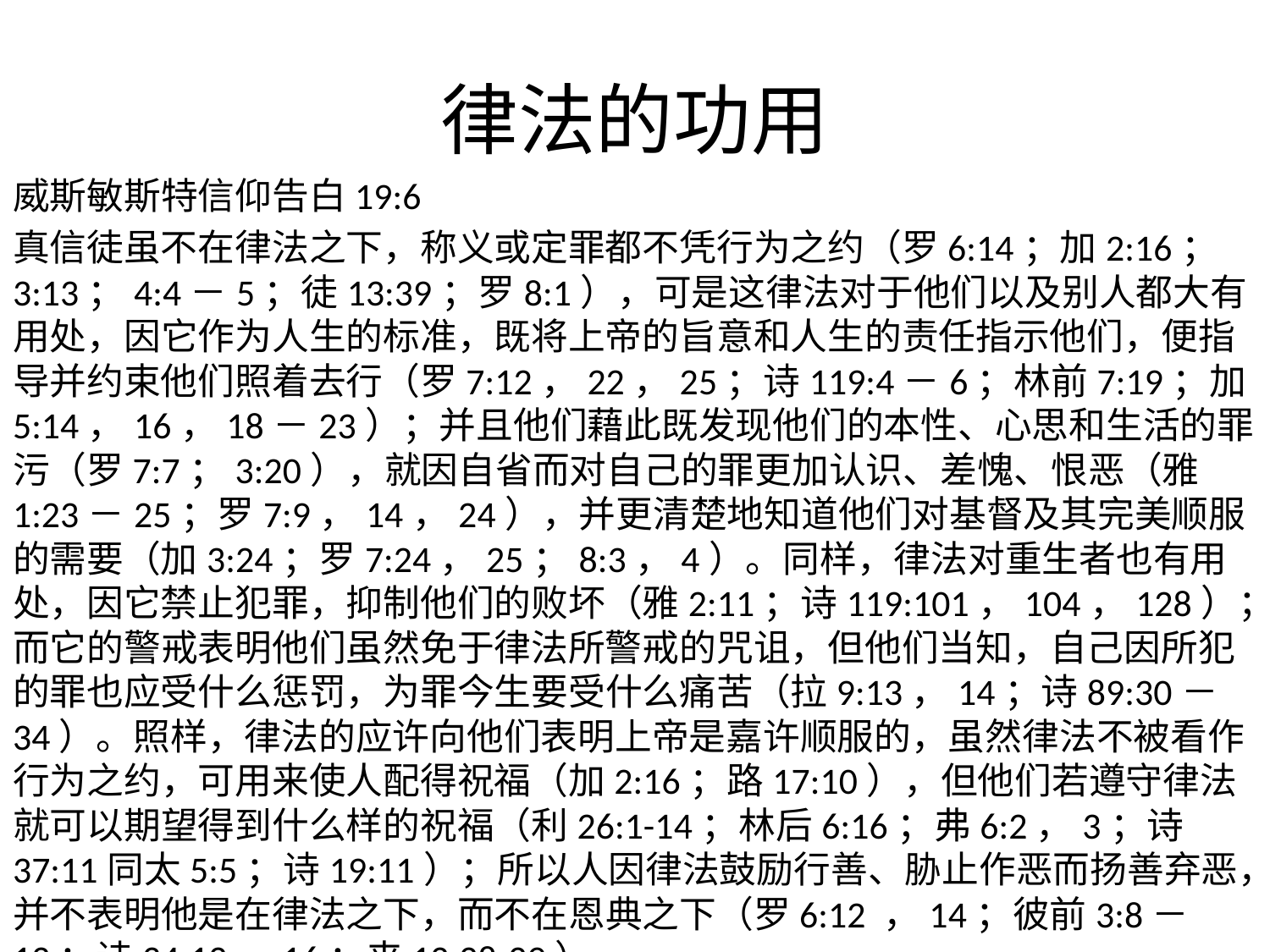

# 律法的功用
威斯敏斯特信仰告白19:6
真信徒虽不在律法之下，称义或定罪都不凭行为之约（罗6:14；加2:16；3:13；4:4－5；徒13:39；罗8:1），可是这律法对于他们以及别人都大有用处，因它作为人生的标准，既将上帝的旨意和人生的责任指示他们，便指导并约束他们照着去行（罗7:12，22，25；诗119:4－6；林前7:19；加5:14，16，18－23）；并且他们藉此既发现他们的本性、心思和生活的罪污（罗7:7；3:20），就因自省而对自己的罪更加认识、差愧、恨恶（雅1:23－25；罗7:9，14，24），并更清楚地知道他们对基督及其完美顺服的需要（加3:24；罗7:24，25；8:3，4）。同样，律法对重生者也有用处，因它禁止犯罪，抑制他们的败坏（雅2:11；诗119:101，104，128）；而它的警戒表明他们虽然免于律法所警戒的咒诅，但他们当知，自己因所犯的罪也应受什么惩罚，为罪今生要受什么痛苦（拉9:13，14；诗89:30－34）。照样，律法的应许向他们表明上帝是嘉许顺服的，虽然律法不被看作行为之约，可用来使人配得祝福（加2:16；路17:10），但他们若遵守律法就可以期望得到什么样的祝福（利26:1-14；林后6:16；弗6:2，3；诗37:11同太5:5；诗19:11）；所以人因律法鼓励行善、胁止作恶而扬善弃恶，并不表明他是在律法之下，而不在恩典之下（罗6:12 ，14；彼前3:8－12；诗34:12－16；来12:28-29）。